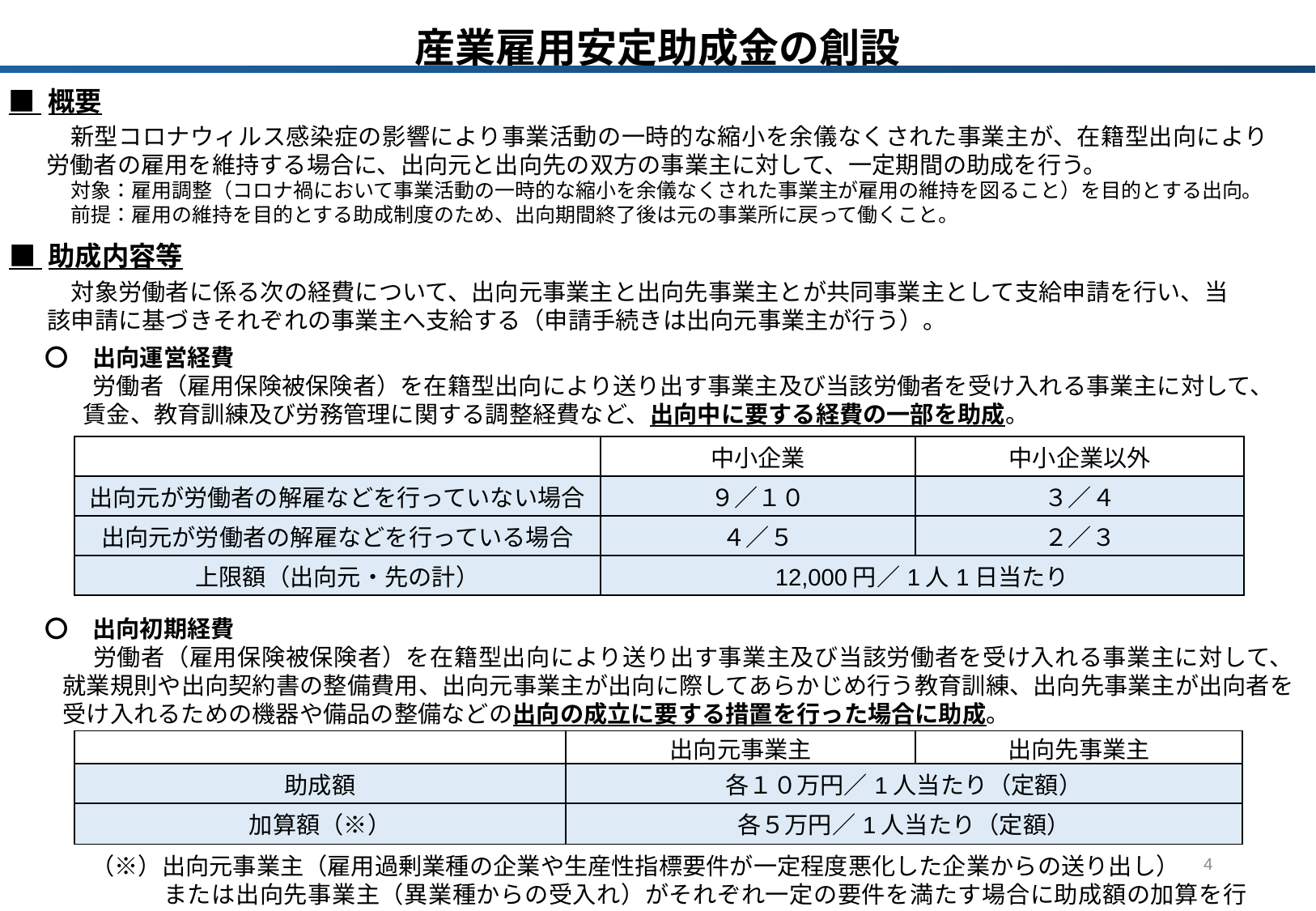

産業雇用安定助成金の創設

■ 概要
　新型コロナウィルス感染症の影響により事業活動の一時的な縮小を余儀なくされた事業主が、在籍型出向により労働者の雇用を維持する場合に、出向元と出向先の双方の事業主に対して、一定期間の助成を行う。
対象：雇用調整（コロナ禍において事業活動の一時的な縮小を余儀なくされた事業主が雇用の維持を図ること）を目的とする出向。
前提：雇用の維持を目的とする助成制度のため、出向期間終了後は元の事業所に戻って働くこと。
■ 助成内容等
　対象労働者に係る次の経費について、出向元事業主と出向先事業主とが共同事業主として支給申請を行い、当該申請に基づきそれぞれの事業主へ支給する（申請手続きは出向元事業主が行う）。
〇　出向運営経費
労働者（雇用保険被保険者）を在籍型出向により送り出す事業主及び当該労働者を受け入れる事業主に対して、
賃金、教育訓練及び労務管理に関する調整経費など、出向中に要する経費の一部を助成。
|  | 中小企業 | 中小企業以外 |
| --- | --- | --- |
| 出向元が労働者の解雇などを行っていない場合 | ９／１０ | ３／４ |
| 出向元が労働者の解雇などを行っている場合 | ４／５ | ２／３ |
| 上限額（出向元・先の計） | 12,000円／1人1日当たり |  |
〇　出向初期経費
労働者（雇用保険被保険者）を在籍型出向により送り出す事業主及び当該労働者を受け入れる事業主に対して、就業規則や出向契約書の整備費用、出向元事業主が出向に際してあらかじめ行う教育訓練、出向先事業主が出向者を受け入れるための機器や備品の整備などの出向の成立に要する措置を行った場合に助成。
|  | 出向元事業主 | 出向先事業主 |
| --- | --- | --- |
| 助成額 | 各１０万円／1人当たり（定額） |  |
| 加算額（※） | 各５万円／1人当たり（定額） |  |
4
　（※）出向元事業主（雇用過剰業種の企業や生産性指標要件が一定程度悪化した企業からの送り出し）
　　　　または出向先事業主（異業種からの受入れ）がそれぞれ一定の要件を満たす場合に助成額の加算を行う。